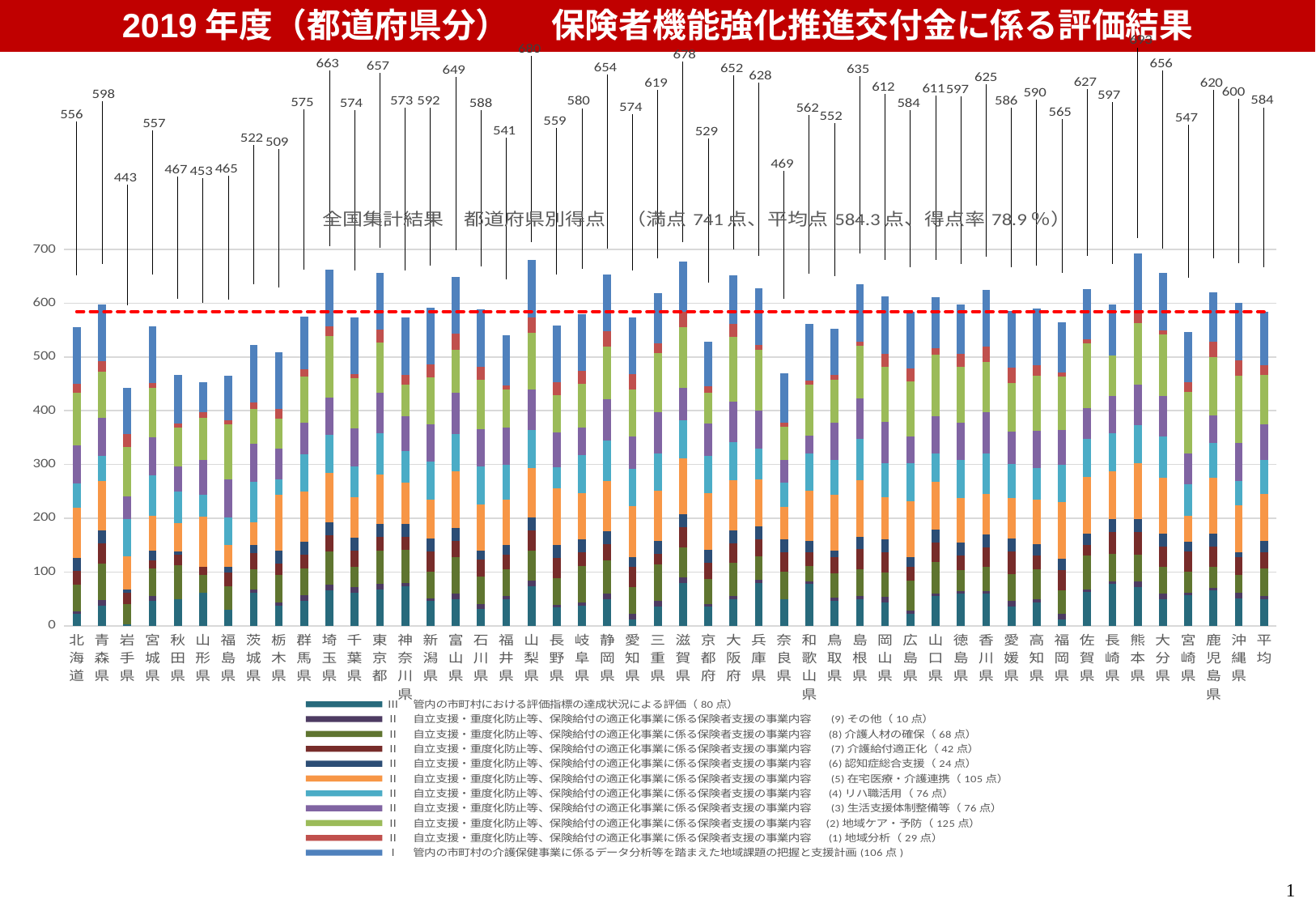

2019年度（都道府県分） 　保険者機能強化推進交付金に係る評価結果

### Chart: 全国集計結果　都道府県別得点　（満点741点、平均点584.3点、得点率78.9％）

| Category | Ⅲ　管内の市町村における評価指標の達成状況による評価（80点） | Ⅱ　自立支援・重度化防止等、保険給付の適正化事業に係る保険者支援の事業内容 　 (9)その他（10点） | Ⅱ　自立支援・重度化防止等、保険給付の適正化事業に係る保険者支援の事業内容 　(8)介護人材の確保（68点） | Ⅱ　自立支援・重度化防止等、保険給付の適正化事業に係る保険者支援の事業内容 　 (7)介護給付適正化（42点） | Ⅱ　自立支援・重度化防止等、保険給付の適正化事業に係る保険者支援の事業内容 　(6)認知症総合支援（24点） | Ⅱ　自立支援・重度化防止等、保険給付の適正化事業に係る保険者支援の事業内容 　 (5)在宅医療・介護連携（105点） | Ⅱ　自立支援・重度化防止等、保険給付の適正化事業に係る保険者支援の事業内容 　(4)リハ職活用（76点） | Ⅱ　自立支援・重度化防止等、保険給付の適正化事業に係る保険者支援の事業内容 　 (3)生活支援体制整備等（76点） | Ⅱ　自立支援・重度化防止等、保険給付の適正化事業に係る保険者支援の事業内容　(2)地域ケア・予防（125点） | Ⅱ　自立支援・重度化防止等、保険給付の適正化事業に係る保険者支援の事業内容　 (1)地域分析（29点） | Ⅰ　管内の市町村の介護保健事業に係るデータ分析等を踏まえた地域課題の把握と支援計画(106点) | 合計 | 平均 |
|---|---|---|---|---|---|---|---|---|---|---|---|---|---|
| 北海道 | 22.0 | 5.0 | 50.0 | 25.0 | 24.0 | 93.0 | 46.0 | 70.0 | 99.0 | 16.0 | 106.0 | 556.0 | 584.3191489361702 |
| 青森県 | 38.0 | 10.0 | 68.0 | 37.0 | 24.0 | 93.0 | 46.0 | 70.0 | 87.0 | 19.0 | 106.0 | 598.0 | 584.3191489361702 |
| 岩手県 | 2.0 | 0.0 | 39.0 | 20.0 | 6.0 | 62.0 | 70.0 | 42.0 | 92.0 | 24.0 | 86.0 | 443.0 | 584.3191489361702 |
| 宮城県 | 46.0 | 10.0 | 51.0 | 15.0 | 18.0 | 64.0 | 76.0 | 70.0 | 93.0 | 8.0 | 106.0 | 557.0 | 584.3191489361702 |
| 秋田県 | 50.0 | 0.0 | 62.0 | 20.0 | 6.0 | 53.0 | 58.0 | 48.0 | 71.0 | 8.0 | 91.0 | 467.0 | 584.3191489361702 |
| 山形県 | 62.0 | 0.0 | 33.0 | 15.0 | 0.0 | 93.0 | 40.0 | 66.0 | 78.0 | 10.0 | 56.0 | 453.0 | 584.3191489361702 |
| 福島県 | 30.0 | 0.0 | 44.0 | 25.0 | 10.0 | 41.0 | 52.0 | 70.0 | 102.0 | 8.0 | 83.0 | 465.0 | 584.3191489361702 |
| 茨城県 | 62.0 | 5.0 | 38.0 | 30.0 | 16.0 | 41.0 | 76.0 | 70.0 | 65.0 | 13.0 | 106.0 | 522.0 | 584.3191489361702 |
| 栃木県 | 38.0 | 5.0 | 52.0 | 20.0 | 24.0 | 105.0 | 28.0 | 58.0 | 55.0 | 18.0 | 106.0 | 509.0 | 584.3191489361702 |
| 群馬県 | 47.0 | 10.0 | 50.0 | 25.0 | 24.0 | 93.0 | 70.0 | 58.0 | 87.0 | 13.0 | 98.0 | 575.0 | 584.3191489361702 |
| 埼玉県 | 66.0 | 10.0 | 62.0 | 30.0 | 24.0 | 93.0 | 70.0 | 70.0 | 114.0 | 18.0 | 106.0 | 663.0 | 584.3191489361702 |
| 千葉県 | 62.0 | 10.0 | 38.0 | 30.0 | 24.0 | 75.0 | 58.0 | 70.0 | 93.0 | 8.0 | 106.0 | 574.0 | 584.3191489361702 |
| 東京都 | 68.0 | 10.0 | 62.0 | 25.0 | 24.0 | 93.0 | 76.0 | 76.0 | 93.0 | 24.0 | 106.0 | 657.0 | 584.3191489361702 |
| 神奈川県 | 74.0 | 5.0 | 62.0 | 25.0 | 24.0 | 77.0 | 58.0 | 64.0 | 59.0 | 19.0 | 106.0 | 573.0 | 584.3191489361702 |
| 新潟県 | 46.0 | 5.0 | 50.0 | 37.0 | 24.0 | 73.0 | 70.0 | 70.0 | 87.0 | 24.0 | 106.0 | 592.0 | 584.3191489361702 |
| 富山県 | 50.0 | 10.0 | 68.0 | 30.0 | 24.0 | 105.0 | 70.0 | 76.0 | 81.0 | 29.0 | 106.0 | 649.0 | 584.3191489361702 |
| 石川県 | 31.0 | 10.0 | 50.0 | 32.0 | 16.0 | 87.0 | 70.0 | 70.0 | 92.0 | 24.0 | 106.0 | 588.0 | 584.3191489361702 |
| 福井県 | 50.0 | 5.0 | 50.0 | 27.0 | 18.0 | 85.0 | 64.0 | 70.0 | 70.0 | 8.0 | 94.0 | 541.0 | 584.3191489361702 |
| 山梨県 | 74.0 | 10.0 | 56.0 | 37.0 | 24.0 | 93.0 | 70.0 | 76.0 | 105.0 | 29.0 | 106.0 | 680.0 | 584.3191489361702 |
| 長野県 | 34.0 | 5.0 | 50.0 | 37.0 | 24.0 | 105.0 | 40.0 | 64.0 | 70.0 | 24.0 | 106.0 | 559.0 | 584.3191489361702 |
| 岐阜県 | 38.0 | 5.0 | 68.0 | 25.0 | 24.0 | 87.0 | 70.0 | 52.0 | 81.0 | 24.0 | 106.0 | 580.0 | 584.3191489361702 |
| 静岡県 | 50.0 | 10.0 | 62.0 | 30.0 | 24.0 | 93.0 | 76.0 | 76.0 | 98.0 | 29.0 | 106.0 | 654.0 | 584.3191489361702 |
| 愛知県 | 12.0 | 10.0 | 50.0 | 37.0 | 18.0 | 95.0 | 70.0 | 60.0 | 87.0 | 29.0 | 106.0 | 574.0 | 584.3191489361702 |
| 三重県 | 36.0 | 10.0 | 68.0 | 20.0 | 24.0 | 93.0 | 70.0 | 76.0 | 110.0 | 18.0 | 94.0 | 619.0 | 584.3191489361702 |
| 滋賀県 | 80.0 | 10.0 | 56.0 | 37.0 | 24.0 | 105.0 | 70.0 | 60.0 | 113.0 | 29.0 | 94.0 | 678.0 | 584.3191489361702 |
| 京都府 | 36.0 | 5.0 | 46.0 | 30.0 | 24.0 | 105.0 | 70.0 | 60.0 | 57.0 | 13.0 | 83.0 | 529.0 | 584.3191489361702 |
| 大阪府 | 50.0 | 5.0 | 62.0 | 37.0 | 24.0 | 93.0 | 70.0 | 76.0 | 120.0 | 24.0 | 91.0 | 652.0 | 584.3191489361702 |
| 兵庫県 | 80.0 | 5.0 | 44.0 | 32.0 | 24.0 | 87.0 | 58.0 | 70.0 | 114.0 | 8.0 | 106.0 | 628.0 | 584.3191489361702 |
| 奈良県 | 50.0 | 0.0 | 50.0 | 37.0 | 24.0 | 60.0 | 46.0 | 42.0 | 61.0 | 8.0 | 91.0 | 469.0 | 584.3191489361702 |
| 和歌山県 | 78.0 | 5.0 | 28.0 | 25.0 | 22.0 | 93.0 | 70.0 | 32.0 | 95.0 | 8.0 | 106.0 | 562.0 | 584.3191489361702 |
| 鳥取県 | 47.0 | 5.0 | 45.0 | 30.0 | 12.0 | 105.0 | 64.0 | 70.0 | 80.0 | 8.0 | 86.0 | 552.0 | 584.3191489361702 |
| 島根県 | 50.0 | 5.0 | 50.0 | 37.0 | 24.0 | 105.0 | 76.0 | 76.0 | 98.0 | 8.0 | 106.0 | 635.0 | 584.3191489361702 |
| 岡山県 | 44.0 | 10.0 | 45.0 | 37.0 | 24.0 | 79.0 | 64.0 | 76.0 | 103.0 | 24.0 | 106.0 | 612.0 | 584.3191489361702 |
| 広島県 | 23.0 | 5.0 | 56.0 | 25.0 | 18.0 | 105.0 | 70.0 | 50.0 | 102.0 | 24.0 | 106.0 | 584.0 | 584.3191489361702 |
| 山口県 | 55.0 | 5.0 | 58.0 | 37.0 | 24.0 | 89.0 | 52.0 | 70.0 | 114.0 | 13.0 | 94.0 | 611.0 | 584.3191489361702 |
| 徳島県 | 60.0 | 5.0 | 39.0 | 27.0 | 24.0 | 83.0 | 70.0 | 70.0 | 104.0 | 24.0 | 91.0 | 597.0 | 584.3191489361702 |
| 香川県 | 60.0 | 5.0 | 44.0 | 37.0 | 24.0 | 75.0 | 76.0 | 76.0 | 93.0 | 29.0 | 106.0 | 625.0 | 584.3191489361702 |
| 愛媛県 | 36.0 | 10.0 | 50.0 | 42.0 | 24.0 | 75.0 | 64.0 | 60.0 | 90.0 | 29.0 | 106.0 | 586.0 | 584.3191489361702 |
| 高知県 | 44.0 | 5.0 | 56.0 | 25.0 | 22.0 | 83.0 | 58.0 | 70.0 | 102.0 | 19.0 | 106.0 | 590.0 | 584.3191489361702 |
| 福岡県 | 12.0 | 10.0 | 44.0 | 37.0 | 22.0 | 105.0 | 70.0 | 64.0 | 99.0 | 8.0 | 94.0 | 565.0 | 584.3191489361702 |
| 佐賀県 | 63.0 | 5.0 | 62.0 | 20.0 | 22.0 | 105.0 | 70.0 | 58.0 | 120.0 | 8.0 | 94.0 | 627.0 | 584.3191489361702 |
| 長崎県 | 78.0 | 5.0 | 50.0 | 42.0 | 24.0 | 89.0 | 70.0 | 70.0 | 75.0 | 0.0 | 94.0 | 597.0 | 584.3191489361702 |
| 熊本県 | 72.0 | 10.0 | 50.0 | 42.0 | 24.0 | 105.0 | 70.0 | 76.0 | 114.0 | 24.0 | 106.0 | 693.0 | 584.3191489361702 |
| 大分県 | 50.0 | 10.0 | 50.0 | 37.0 | 24.0 | 105.0 | 76.0 | 76.0 | 114.0 | 8.0 | 106.0 | 656.0 | 584.3191489361702 |
| 宮崎県 | 57.0 | 5.0 | 39.0 | 37.0 | 18.0 | 49.0 | 58.0 | 58.0 | 114.0 | 18.0 | 94.0 | 547.0 | 584.3191489361702 |
| 鹿児島県 | 66.0 | 5.0 | 39.0 | 37.0 | 24.0 | 105.0 | 64.0 | 52.0 | 108.0 | 29.0 | 91.0 | 620.0 | 584.3191489361702 |
| 沖縄県 | 51.0 | 10.0 | 34.0 | 32.0 | 10.0 | 87.0 | 46.0 | 70.0 | 125.0 | 29.0 | 106.0 | 600.0 | 584.3191489361702 |
| 平均 | 49.57446808510638 | 6.48936170212766 | 50.638297872340424 | 30.48936170212766 | 20.72340425531915 | 86.8936170212766 | 63.744680851063826 | 65.40425531914893 | 93.27659574468085 | 17.78723404255319 | 99.29787234042553 | 584.3191489361702 | 584.3191489361702 |
1